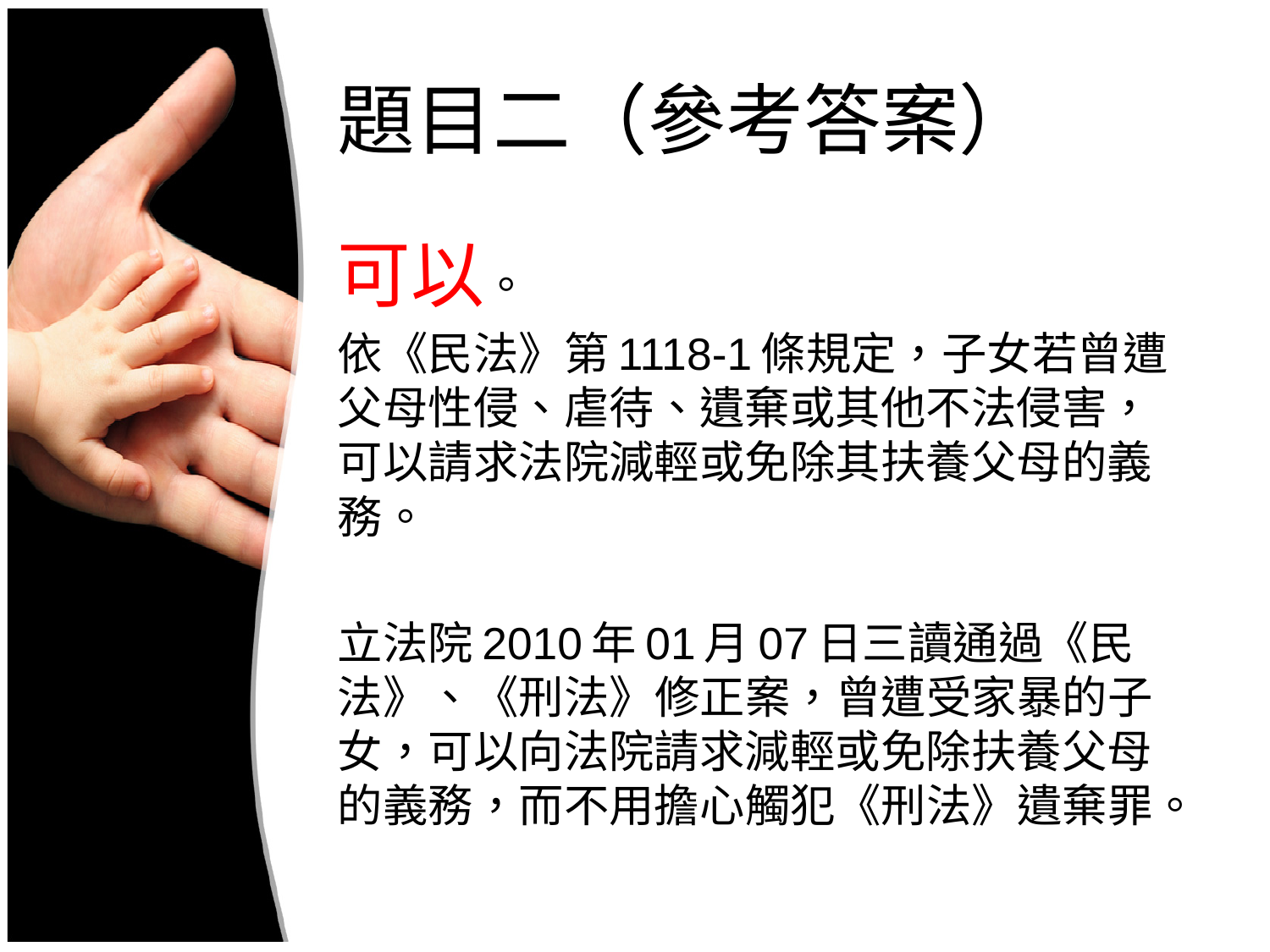

# 題目二（參考答案）
可以。
依《民法》第1118-1條規定，子女若曾遭父母性侵、虐待、遺棄或其他不法侵害，可以請求法院減輕或免除其扶養父母的義務。

立法院2010年01月07日三讀通過《民法》、《刑法》修正案，曾遭受家暴的子女，可以向法院請求減輕或免除扶養父母的義務，而不用擔心觸犯《刑法》遺棄罪。